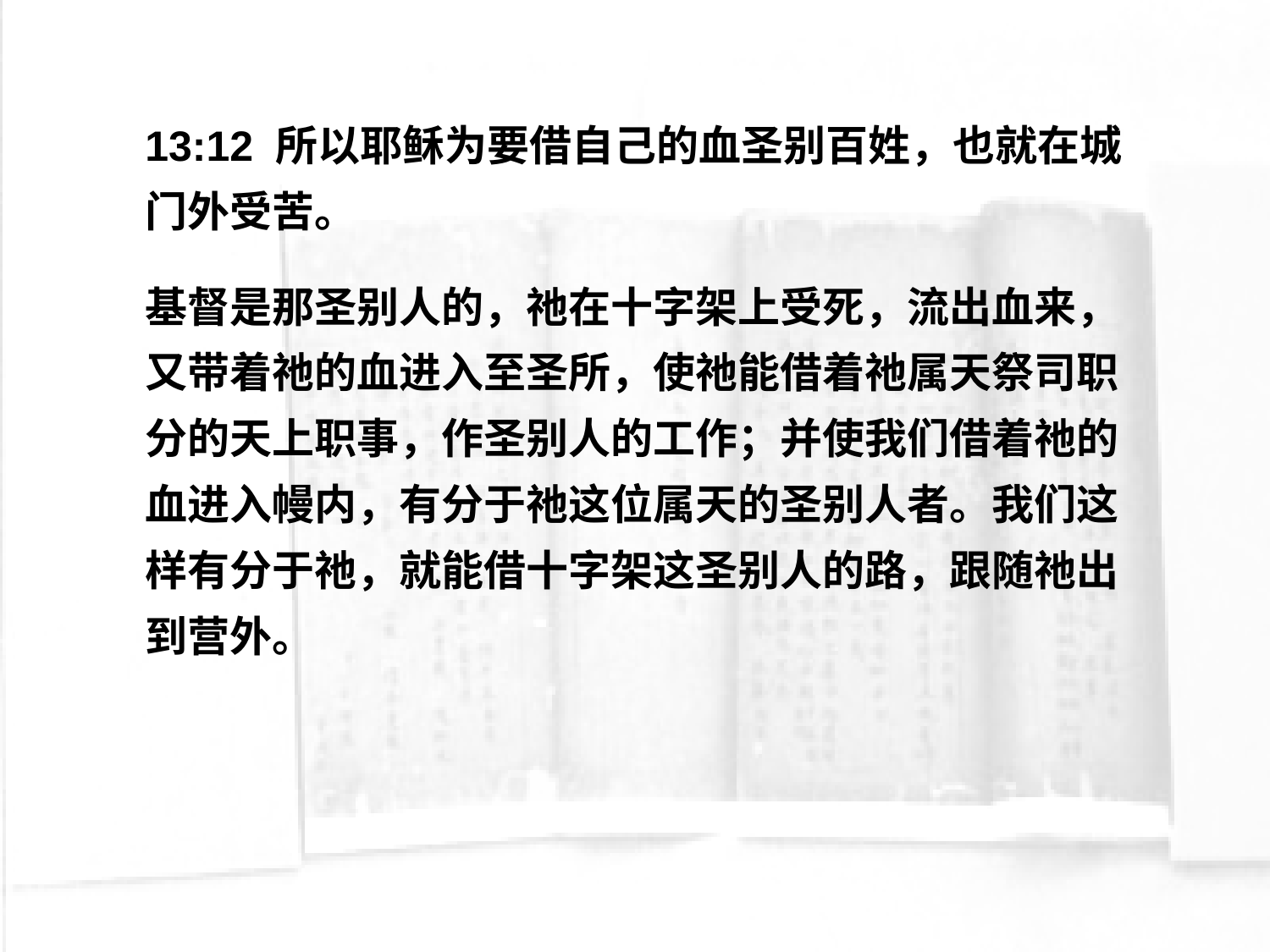

13:12 所以耶稣为要借自己的血圣别百姓，也就在城门外受苦。
基督是那圣别人的，祂在十字架上受死，流出血来，又带着祂的血进入至圣所，使祂能借着祂属天祭司职分的天上职事，作圣别人的工作；并使我们借着祂的血进入幔内，有分于祂这位属天的圣别人者。我们这样有分于祂，就能借十字架这圣别人的路，跟随祂出到营外。